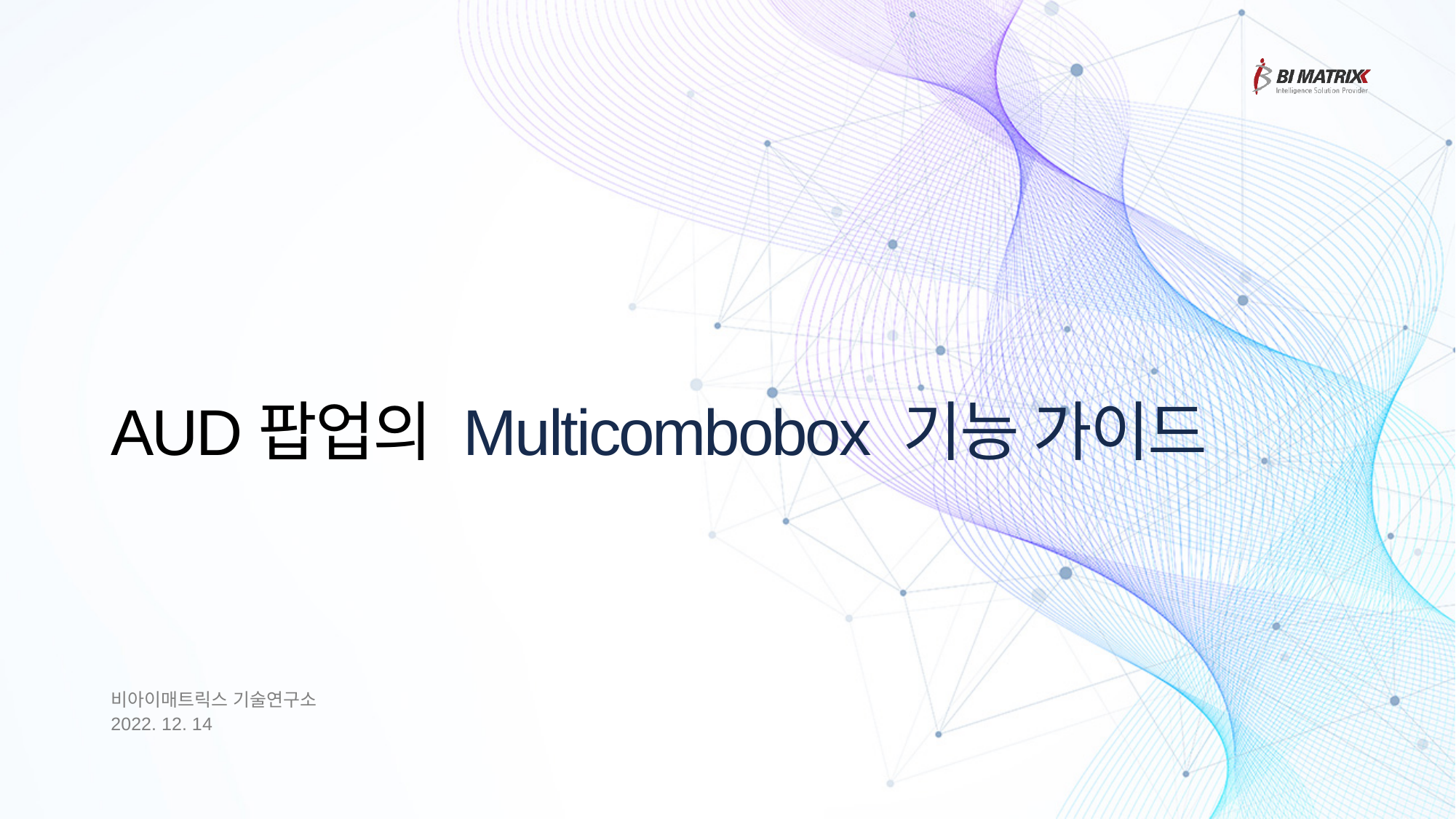

# AUD팝업의 Multicombobox 기능 가이드

비아이매트릭스 기술연구소
2022. 12. 14